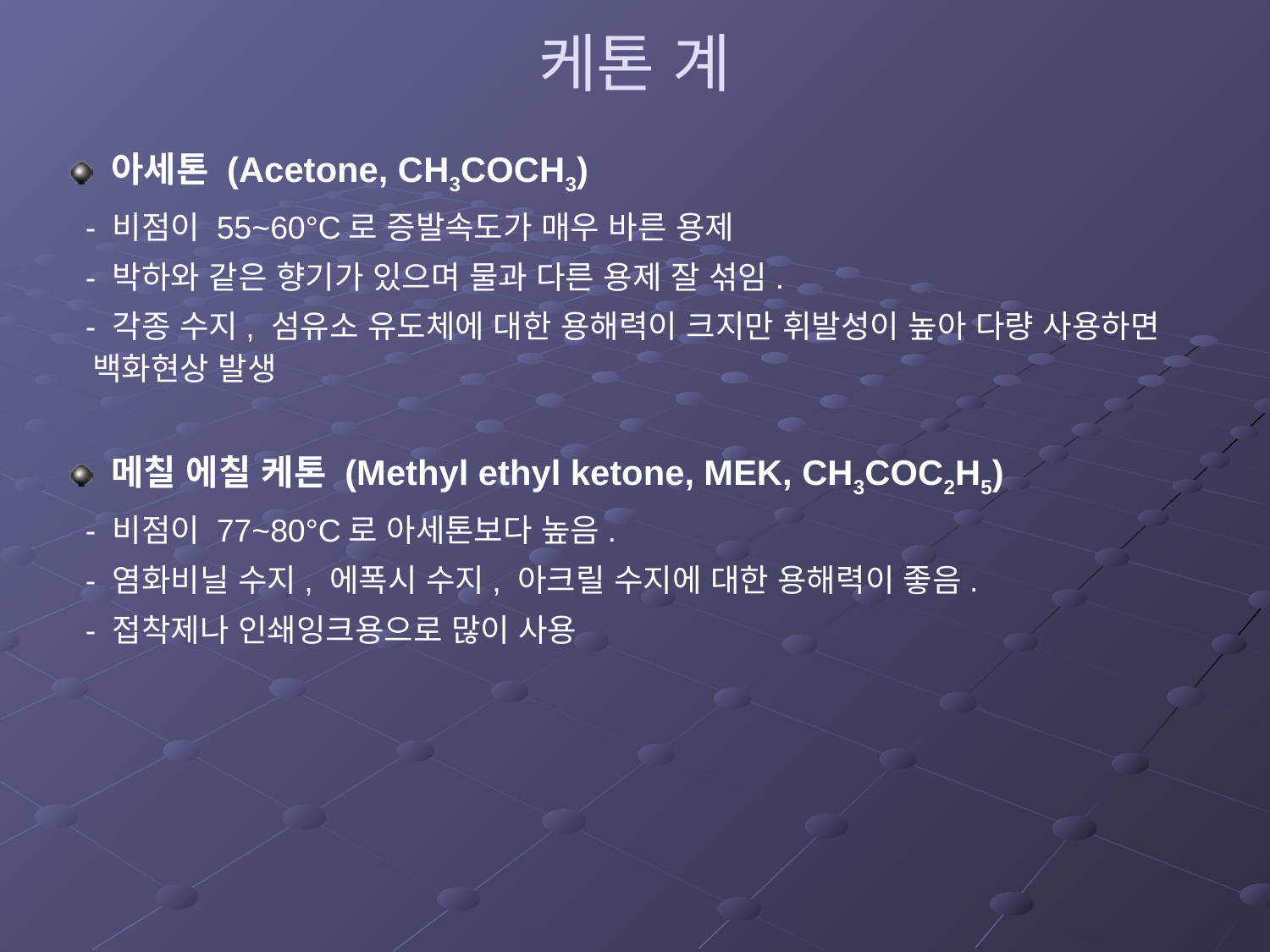

# 케톤 계
 아세톤 (Acetone, CH3COCH3)
  - 비점이 55~60°C로 증발속도가 매우 바른 용제
  - 박하와 같은 향기가 있으며 물과 다른 용제 잘 섞임.
  - 각종 수지, 섬유소 유도체에 대한 용해력이 크지만 휘발성이 높아 다량 사용하면 백화현상 발생

 메칠 에칠 케톤 (Methyl ethyl ketone, MEK, CH3COC2H5)
  - 비점이 77~80°C로 아세톤보다 높음.
  - 염화비닐 수지, 에폭시 수지, 아크릴 수지에 대한 용해력이 좋음.
  - 접착제나 인쇄잉크용으로 많이 사용